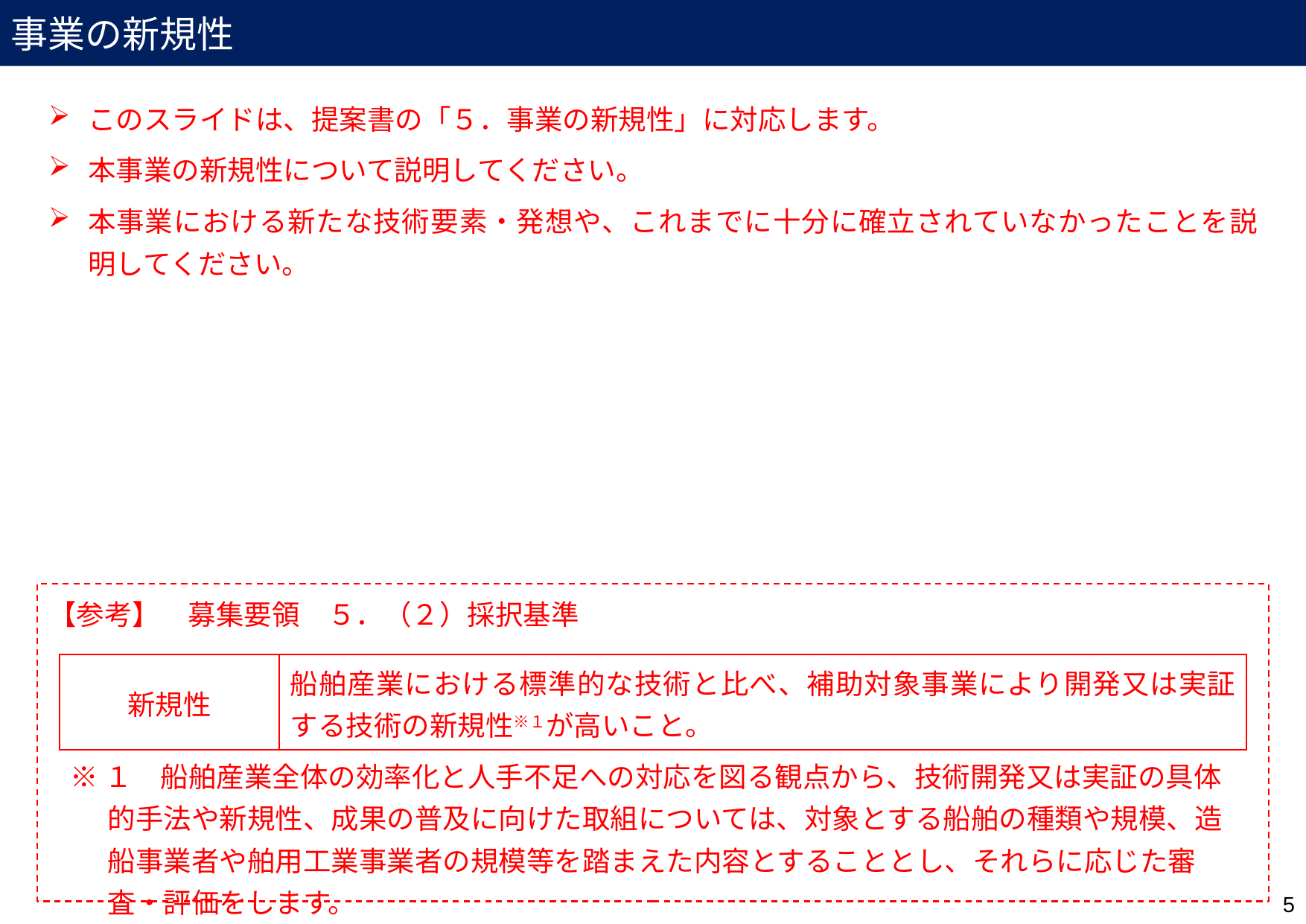

# 事業の新規性
このスライドは、提案書の「５．事業の新規性」に対応します。
本事業の新規性について説明してください。
本事業における新たな技術要素・発想や、これまでに十分に確立されていなかったことを説明してください。
【参考】　募集要領　５．（２）採択基準
| 新規性 | 船舶産業における標準的な技術と比べ、補助対象事業により開発又は実証する技術の新規性※１が高いこと。 |
| --- | --- |
※１　船舶産業全体の効率化と人手不足への対応を図る観点から、技術開発又は実証の具体的手法や新規性、成果の普及に向けた取組については、対象とする船舶の種類や規模、造船事業者や舶用工業事業者の規模等を踏まえた内容とすることとし、それらに応じた審査・評価をします。
5